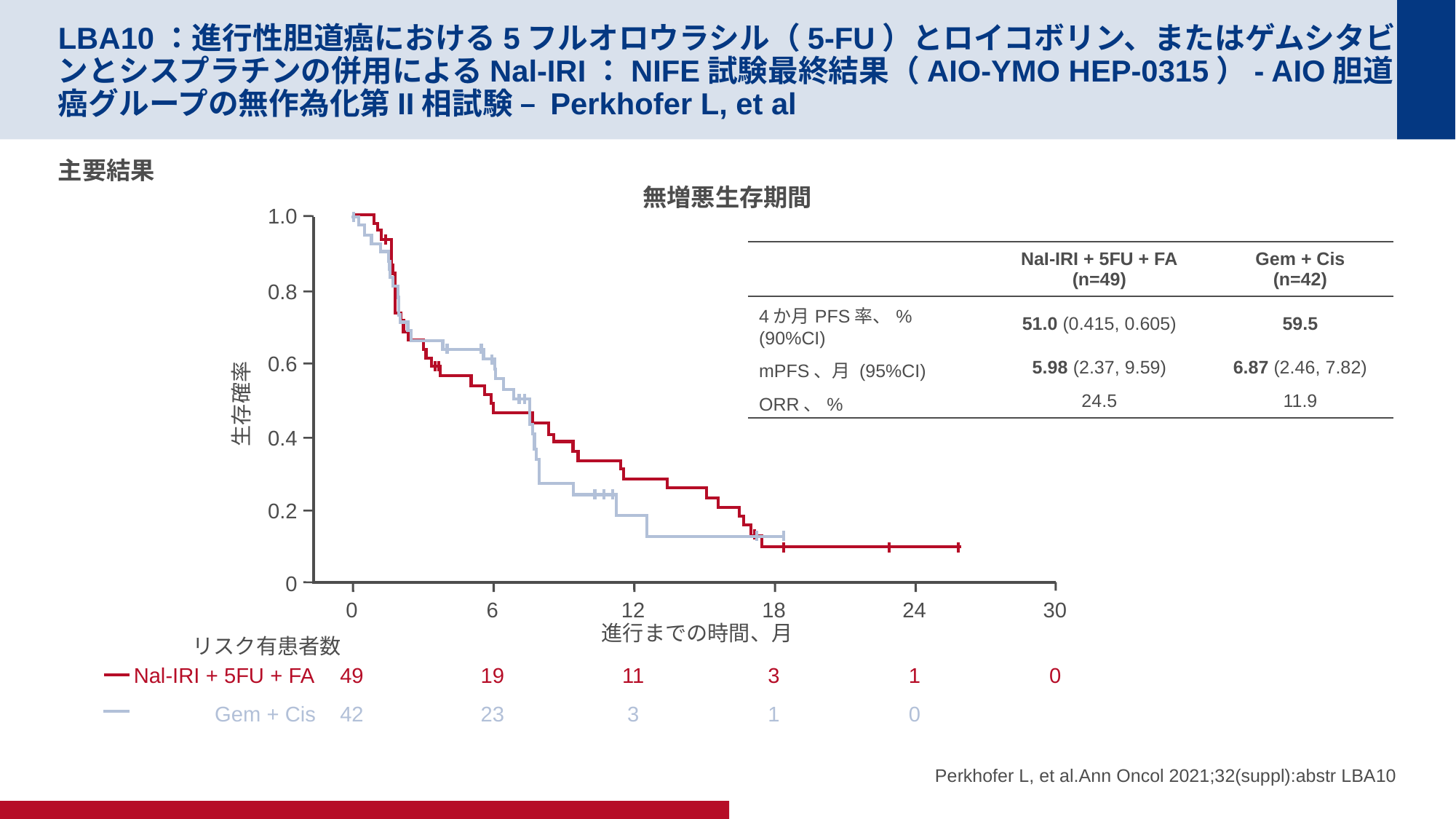

# LBA10：進行性胆道癌における5フルオロウラシル（5-FU）とロイコボリン、またはゲムシタビンとシスプラチンの併用によるNal-IRI：NIFE試験最終結果（AIO-YMO HEP-0315）- AIO胆道癌グループの無作為化第II相試験 – Perkhofer L, et al
主要結果
無増悪生存期間
1.0

0.8

0.6

生存確率
0.4

0.2

0

|  | NaI-IRI + 5FU + FA (n=49) | Gem + Cis (n=42) |
| --- | --- | --- |
| 4か月PFS率、% (90%CI) | 51.0 (0.415, 0.605) | 59.5 |
| mPFS、月 (95%CI) | 5.98 (2.37, 9.59) | 6.87 (2.46, 7.82) |
| ORR、% | 24.5 | 11.9 |

0
6
12
18
24
30
進行までの時間、月
リスク有患者数
Nal-IRI + 5FU + FA
49
19
11
3
1
0
Gem + Cis
42
23
3
1
0
Perkhofer L, et al.Ann Oncol 2021;32(suppl):abstr LBA10